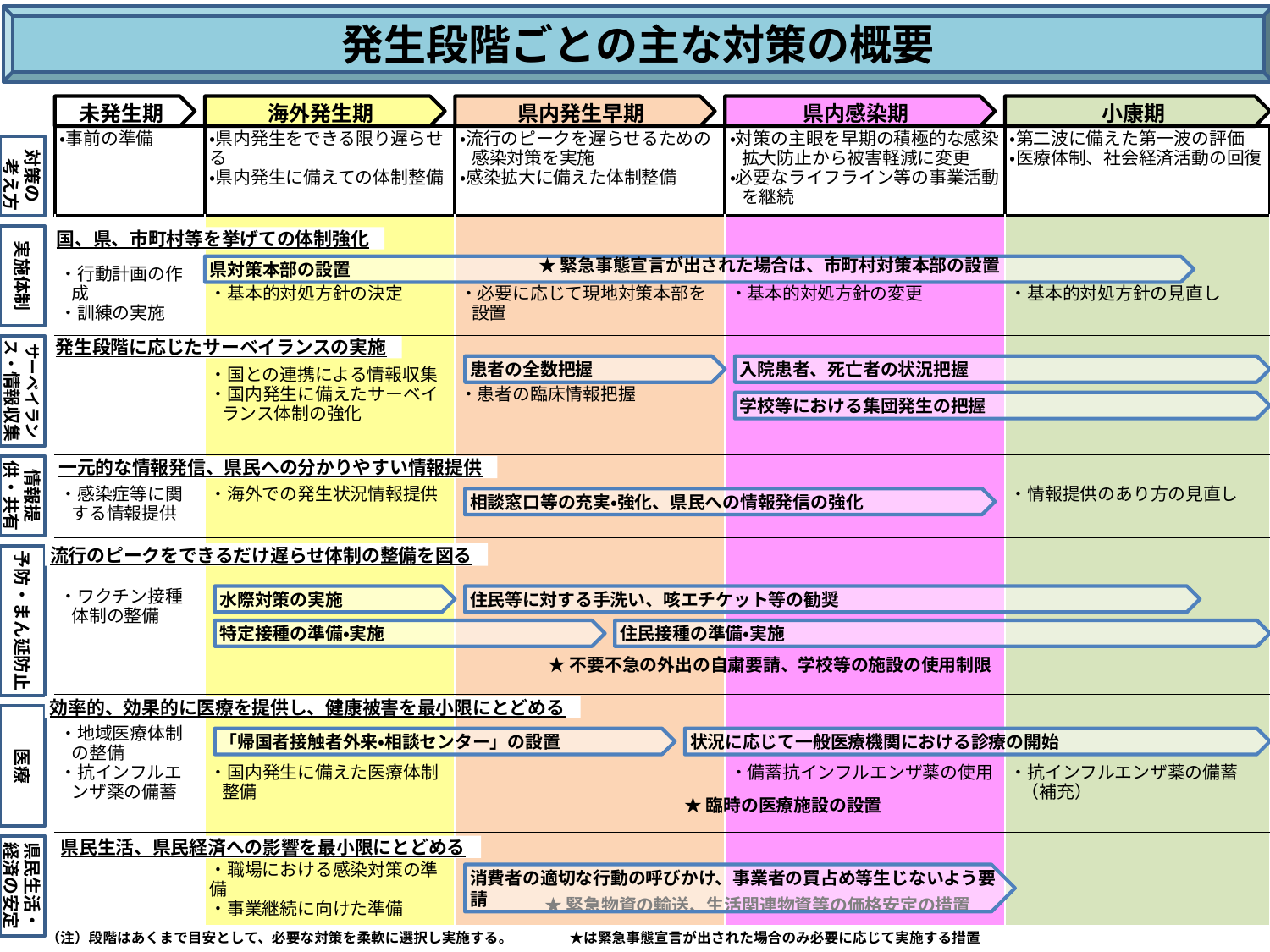

発生段階ごとの主な対策の概要
未発生期
海外発生期
県内発生早期
県内感染期
小康期
| ・事前の準備 | ・県内発生をできる限り遅らせる ・県内発生に備えての体制整備 | ・流行のピークを遅らせるための感染対策を実施 ・感染拡大に備えた体制整備 | ・対策の主眼を早期の積極的な感染拡大防止から被害軽減に変更 ・必要なライフライン等の事業活動を継続 | ・第二波に備えた第一波の評価 ・医療体制、社会経済活動の回復 |
| --- | --- | --- | --- | --- |
| ・行動計画の作成 ・訓練の実施 | ・基本的対処方針の決定 | ・必要に応じて現地対策本部を設置 | ・基本的対処方針の変更 | ・基本的対処方針の見直し |
|  | ・国との連携による情報収集 ・国内発生に備えたサーベイランス体制の強化 | ・患者の臨床情報把握 |  |  |
| ・感染症等に関する情報提供 | ・海外での発生状況情報提供 |  |  | ・情報提供のあり方の見直し |
| ・ワクチン接種体制の整備 |  |  |  |  |
| ・地域医療体制の整備 ・抗インフルエンザ薬の備蓄 | ・国内発生に備えた医療体制整備 |  | ・備蓄抗インフルエンザ薬の使用 | ・抗インフルエンザ薬の備蓄（補充） |
|  | ・職場における感染対策の準備 ・事業継続に向けた準備 |  |  |  |
対策の
　考え方
実施体制
国、県、市町村等を挙げての体制強化
★緊急事態宣言が出された場合は、市町村対策本部の設置
県対策本部の設置
サーベイランス・情報収集
発生段階に応じたサーベイランスの実施
患者の全数把握
入院患者、死亡者の状況把握
学校等における集団発生の把握
情報提供・共有
一元的な情報発信、県民への分かりやすい情報提供
相談窓口等の充実・強化、県民への情報発信の強化
流行のピークをできるだけ遅らせ体制の整備を図る
予防・まん延防止
水際対策の実施
住民等に対する手洗い、咳エチケット等の勧奨
特定接種の準備・実施
住民接種の準備・実施
★不要不急の外出の自粛要請、学校等の施設の使用制限
効率的、効果的に医療を提供し、健康被害を最小限にとどめる
医療
「帰国者接触者外来・相談センター」の設置
状況に応じて一般医療機関における診療の開始
★臨時の医療施設の設置
県民生活・
経済の安定
県民生活、県民経済への影響を最小限にとどめる
消費者の適切な行動の呼びかけ、事業者の買占め等生じないよう要請
★緊急物資の輸送、生活関連物資等の価格安定の措置
（注）段階はあくまで目安として、必要な対策を柔軟に選択し実施する。　　　　★は緊急事態宣言が出された場合のみ必要に応じて実施する措置